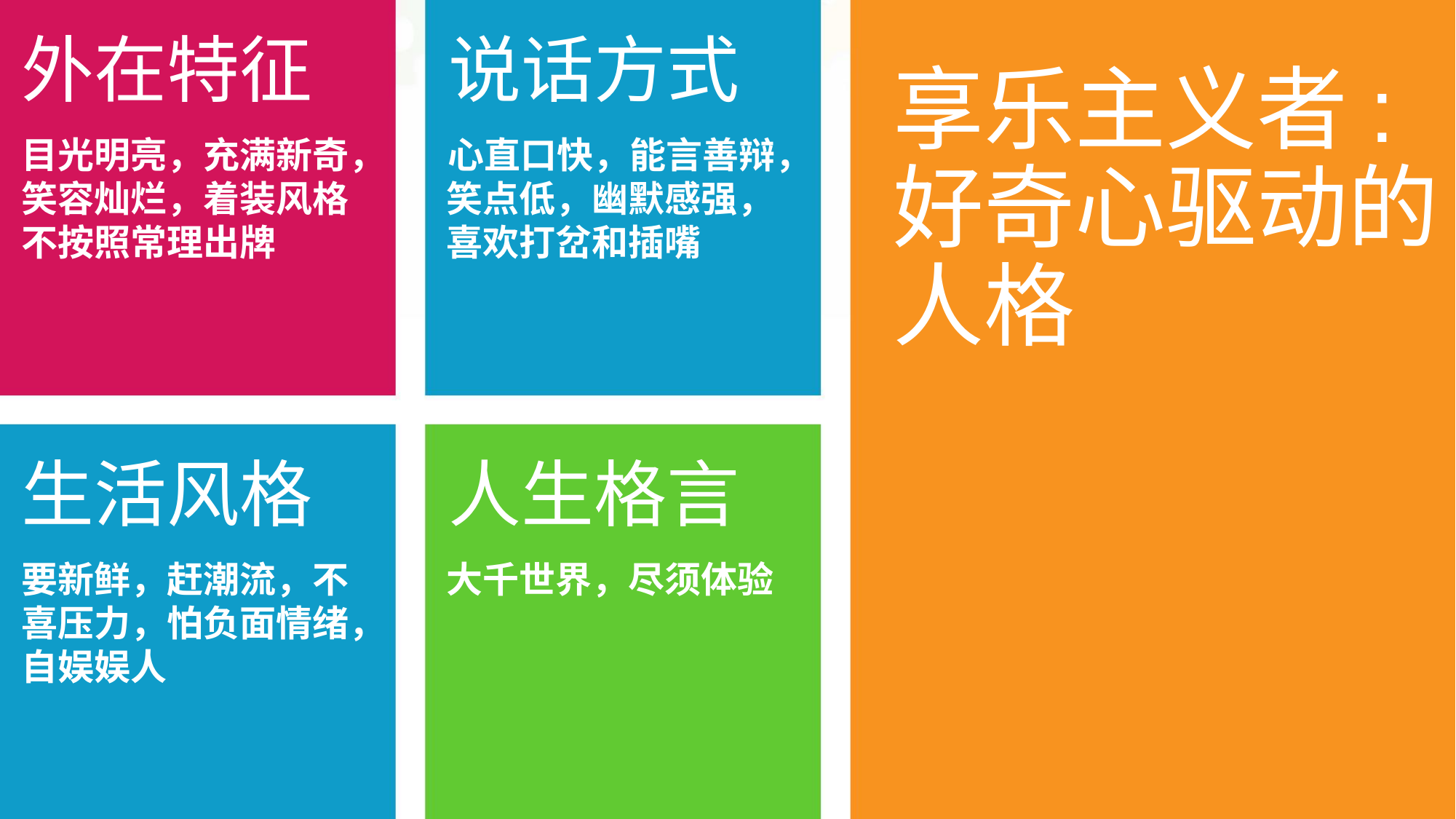

外在特征 说话方式
享乐主义者:
好奇心驱动的
人格
目光明亮，充满新奇， 心直口快，能言善辩，
笑容灿烂，着装风格
不按照常理出牌
笑点低，幽默感强，
喜欢打岔和插嘴
生活风格 人生格言
要新鲜，赶潮流，不
喜压力，怕负面情绪，
自娱娱人
大千世界，尽须体验